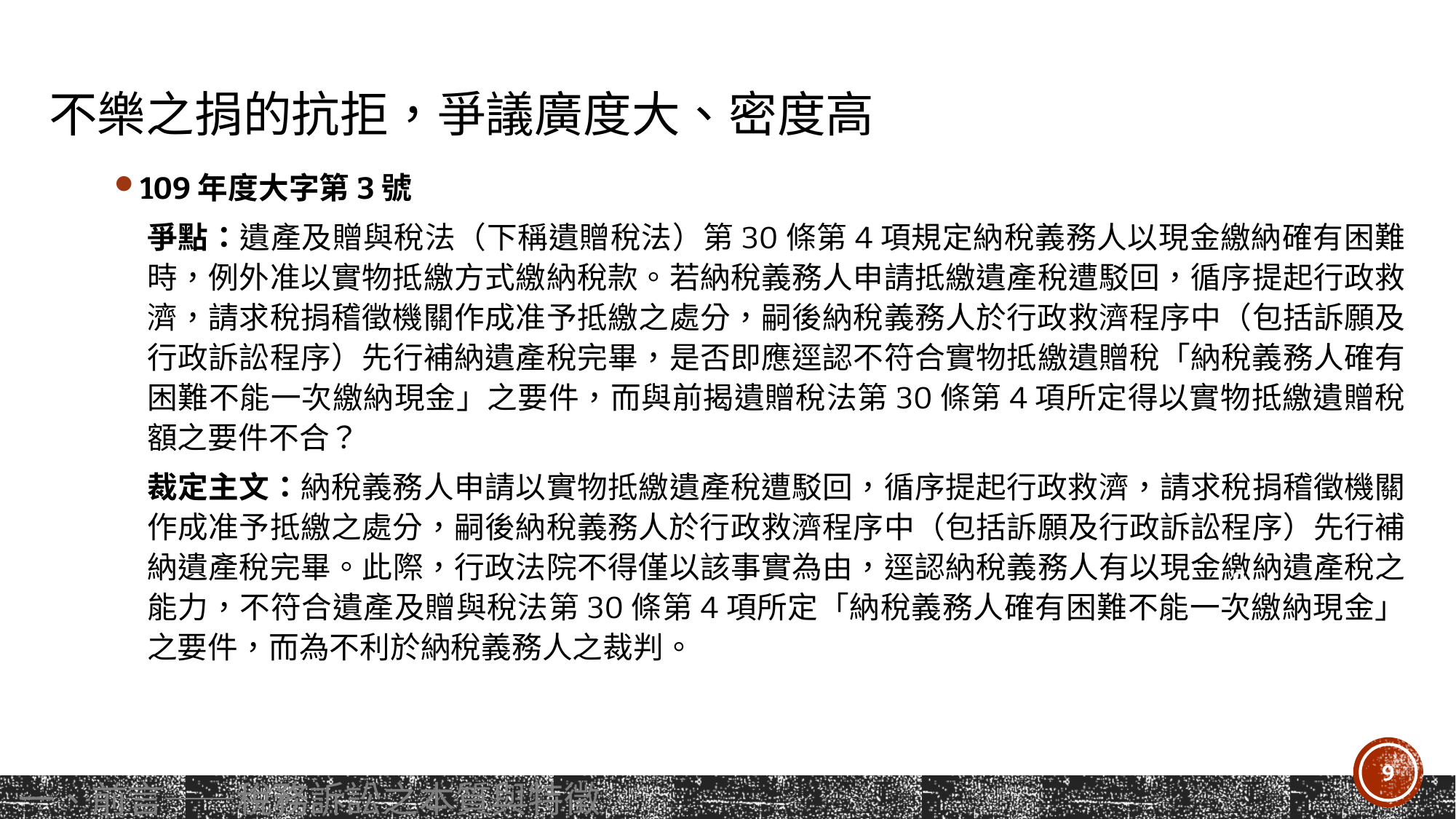

# 不樂之捐的抗拒，爭議廣度大、密度高

109年度大字第3號
爭點：遺產及贈與稅法（下稱遺贈稅法）第30條第4項規定納稅義務人以現金繳納確有困難時，例外准以實物抵繳方式繳納稅款。若納稅義務人申請抵繳遺產稅遭駁回，循序提起行政救濟，請求稅捐稽徵機關作成准予抵繳之處分，嗣後納稅義務人於行政救濟程序中（包括訴願及行政訴訟程序）先行補納遺產稅完畢，是否即應逕認不符合實物抵繳遺贈稅「納稅義務人確有困難不能一次繳納現金」之要件，而與前揭遺贈稅法第30條第4項所定得以實物抵繳遺贈稅額之要件不合？
裁定主文：納稅義務人申請以實物抵繳遺產稅遭駁回，循序提起行政救濟，請求稅捐稽徵機關作成准予抵繳之處分，嗣後納稅義務人於行政救濟程序中（包括訴願及行政訴訟程序）先行補納遺產稅完畢。此際，行政法院不得僅以該事實為由，逕認納稅義務人有以現金繳納遺產稅之能力，不符合遺產及贈與稅法第30條第4項所定「納稅義務人確有困難不能一次繳納現金」之要件，而為不利於納稅義務人之裁判。

9